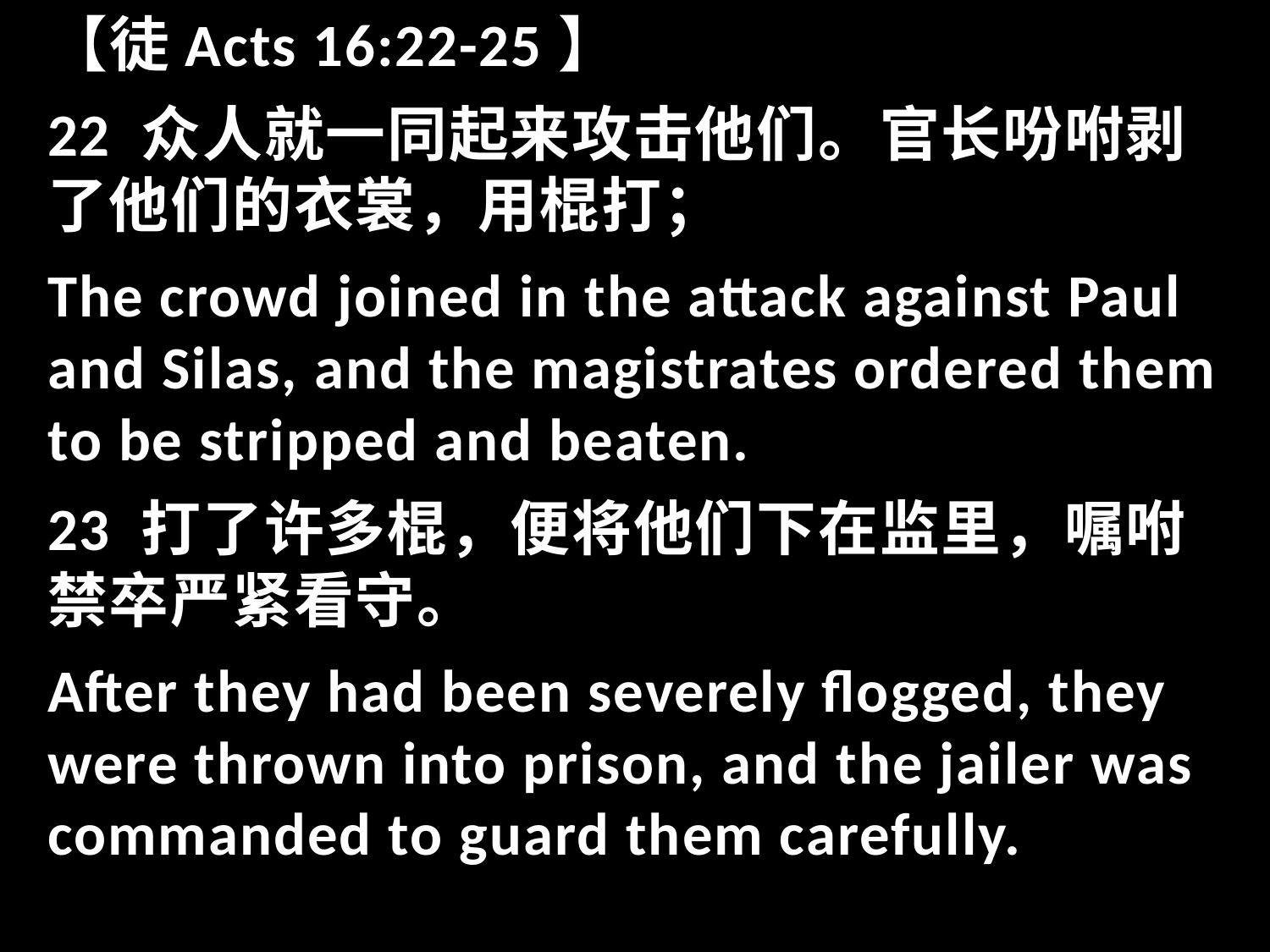

【徒Acts 16:22-25】
22 众人就一同起来攻击他们。官长吩咐剥了他们的衣裳，用棍打；
The crowd joined in the attack against Paul and Silas, and the magistrates ordered them to be stripped and beaten.
23 打了许多棍，便将他们下在监里，嘱咐禁卒严紧看守。
After they had been severely flogged, they were thrown into prison, and the jailer was commanded to guard them carefully.